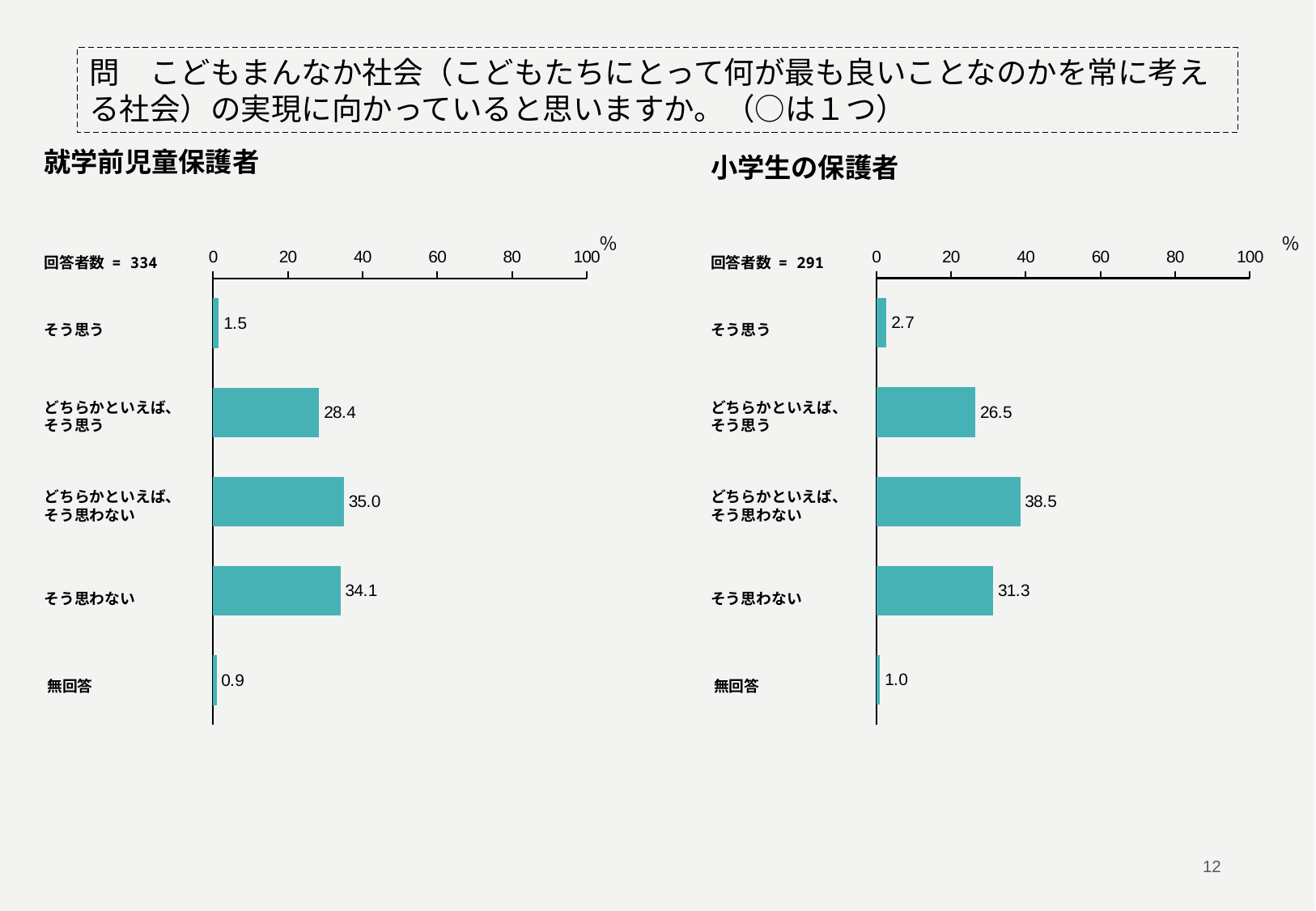

問　こどもまんなか社会（こどもたちにとって何が最も良いことなのかを常に考える社会）の実現に向かっていると思いますか。（○は１つ）
就学前児童保護者
小学生の保護者
％
％
回答者数 = 334
そう思う
どちらかといえば、
そう思う
どちらかといえば、
そう思わない
そう思わない
無回答
回答者数 = 291
そう思う
どちらかといえば、
そう思う
どちらかといえば、
そう思わない
そう思わない
無回答

### Chart

| Category | 　 |
|---|---|
| そう思う | 2.7 |
| どちらかといえば、そう思う | 26.5 |
| どちらかといえば、そう思わない | 38.5 |
| そう思わない | 31.3 |
| 無回答 | 1.0 |

### Chart

| Category | 　 |
|---|---|
| そう思う | 1.5 |
| どちらかといえば、そう思う | 28.4 |
| どちらかといえば、そう思わない | 35.0 |
| そう思わない | 34.1 |
| 無回答 | 0.9 |
12